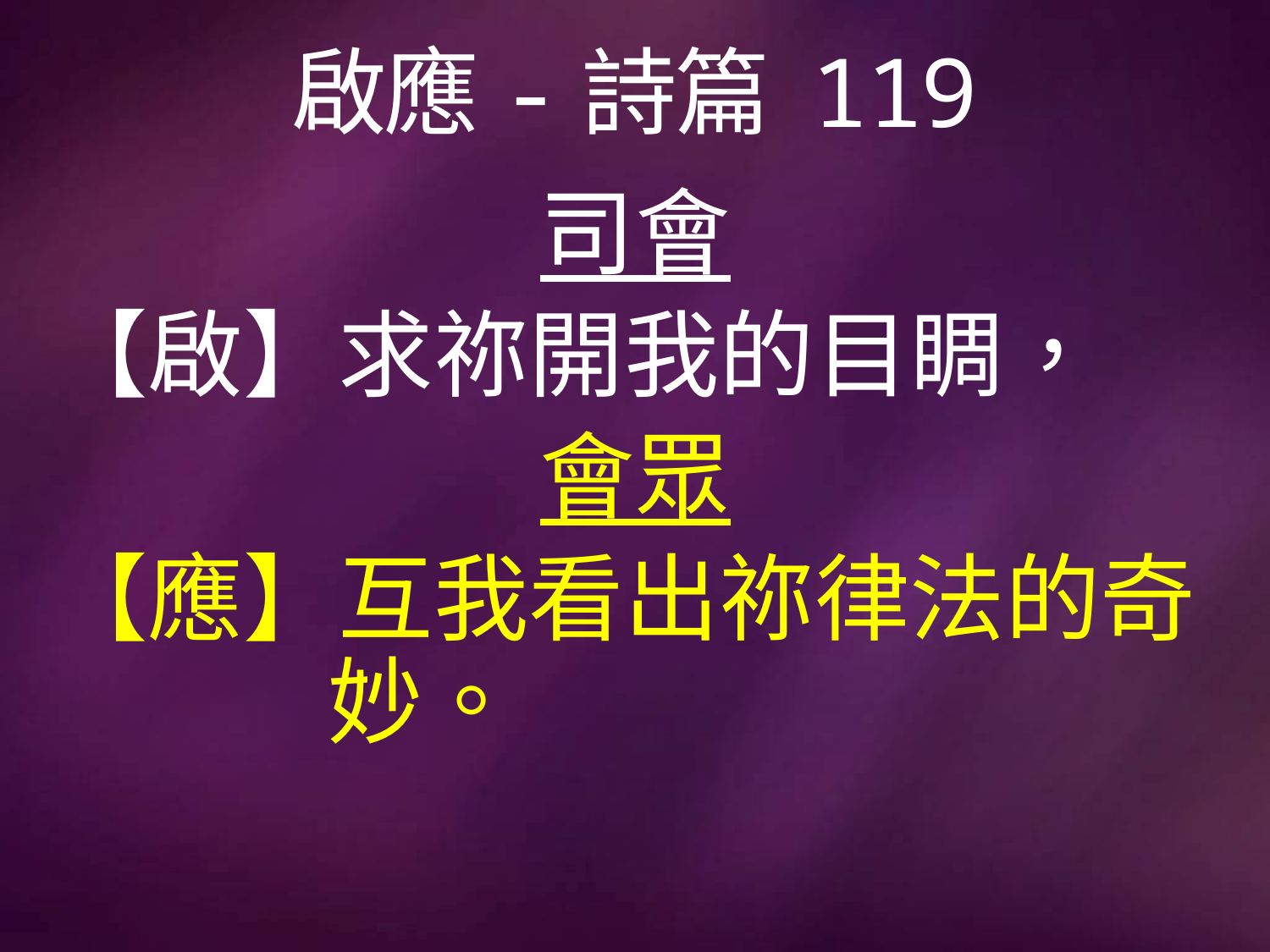

# 啟應-詩篇 119
司會
【啟】求祢開我的目睭，
會眾
【應】互我看出祢律法的奇		 妙。